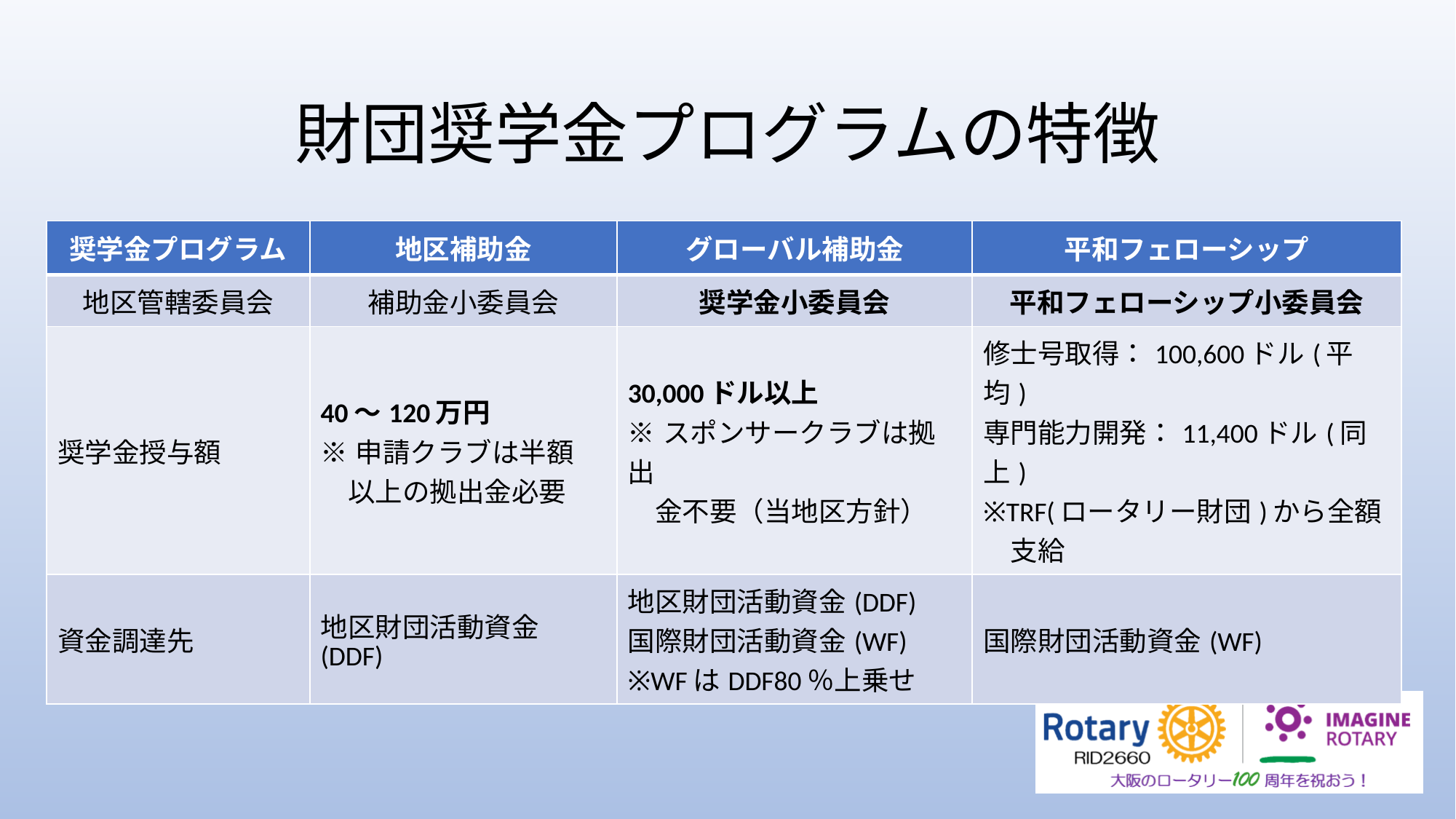

財団奨学金プログラムの特徴
| 奨学金プログラム | 地区補助金 | グローバル補助金 | 平和フェローシップ |
| --- | --- | --- | --- |
| 地区管轄委員会 | 補助金小委員会 | 奨学金小委員会 | 平和フェローシップ小委員会 |
| 奨学金授与額 | 40～120万円 ※申請クラブは半額 　以上の拠出金必要 | 30,000ドル以上 ※スポンサークラブは拠出 　金不要（当地区方針） | 修士号取得：100,600ドル(平均) 専門能力開発：11,400ドル(同上) ※TRF(ロータリー財団)から全額 　支給 |
| 資金調達先 | 地区財団活動資金(DDF) | 地区財団活動資金(DDF) 国際財団活動資金(WF) ※WFはDDF80％上乗せ | 国際財団活動資金(WF) |